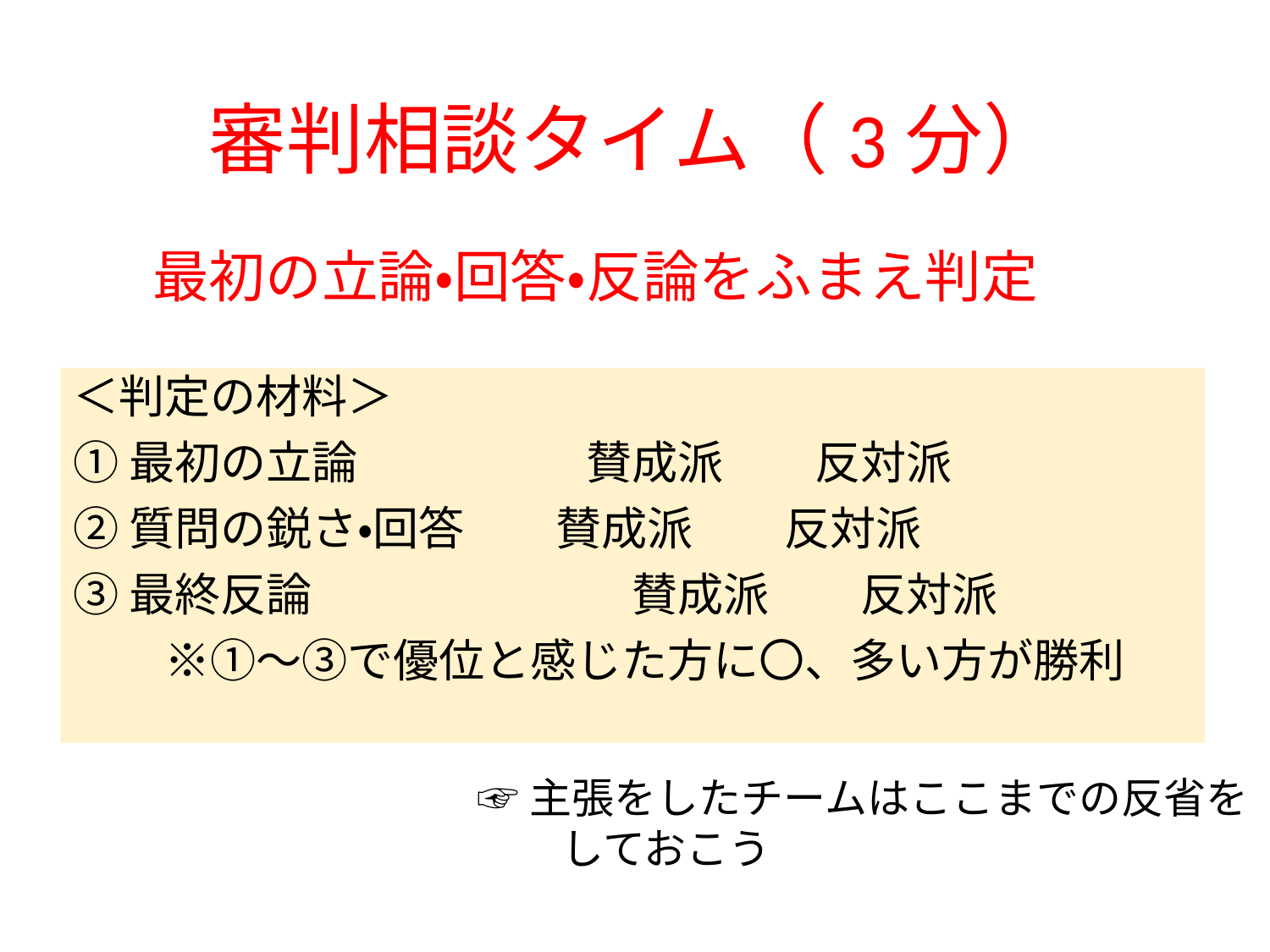

# 審判相談タイム（3分）
最初の立論・回答・反論をふまえ判定
＜判定の材料＞
①最初の立論　　　　　賛成派　　反対派
②質問の鋭さ・回答　　賛成派　　反対派
③最終反論　　　　　　　賛成派　　反対派
　　※①～③で優位と感じた方に〇、多い方が勝利
☞主張をしたチームはここまでの反省を
　　しておこう